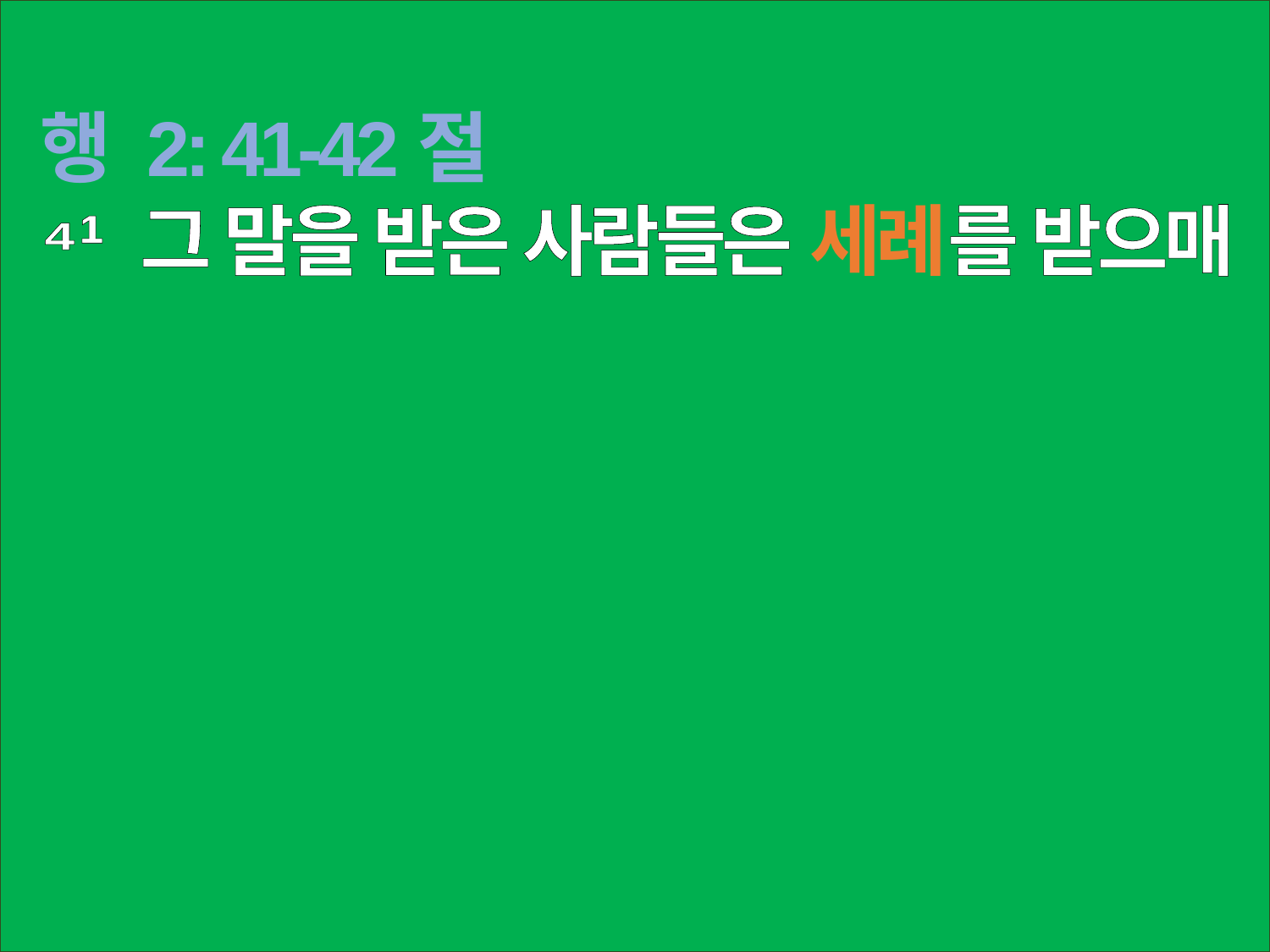

행 2: 41-42절
⁴¹ 그 말을 받은 사람들은 세례를 받으매